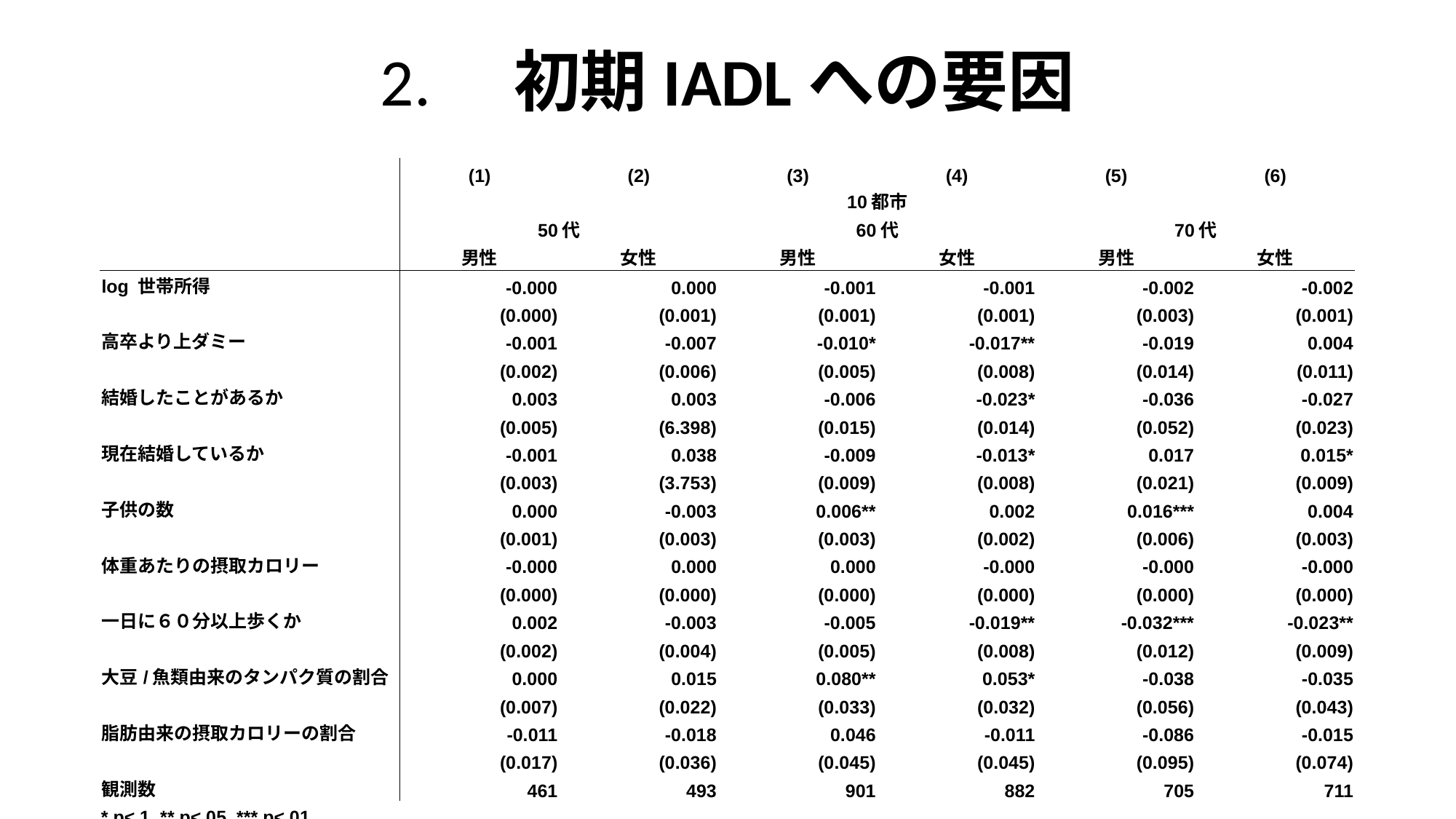

# 2.　初期IADLへの要因
|  | (1) | (2) | (3) | (4) | (5) | (6) |
| --- | --- | --- | --- | --- | --- | --- |
|  | 10都市 |  |  |  |  |  |
|  | 50代 |  | 60代 |  | 70代 |  |
|  | 男性 | 女性 | 男性 | 女性 | 男性 | 女性 |
| log 世帯所得 | -0.000 | 0.000 | -0.001 | -0.001 | -0.002 | -0.002 |
|  | (0.000) | (0.001) | (0.001) | (0.001) | (0.003) | (0.001) |
| 高卒より上ダミー | -0.001 | -0.007 | -0.010\* | -0.017\*\* | -0.019 | 0.004 |
|  | (0.002) | (0.006) | (0.005) | (0.008) | (0.014) | (0.011) |
| 結婚したことがあるか | 0.003 | 0.003 | -0.006 | -0.023\* | -0.036 | -0.027 |
|  | (0.005) | (6.398) | (0.015) | (0.014) | (0.052) | (0.023) |
| 現在結婚しているか | -0.001 | 0.038 | -0.009 | -0.013\* | 0.017 | 0.015\* |
|  | (0.003) | (3.753) | (0.009) | (0.008) | (0.021) | (0.009) |
| 子供の数 | 0.000 | -0.003 | 0.006\*\* | 0.002 | 0.016\*\*\* | 0.004 |
|  | (0.001) | (0.003) | (0.003) | (0.002) | (0.006) | (0.003) |
| 体重あたりの摂取カロリー | -0.000 | 0.000 | 0.000 | -0.000 | -0.000 | -0.000 |
|  | (0.000) | (0.000) | (0.000) | (0.000) | (0.000) | (0.000) |
| 一日に６０分以上歩くか | 0.002 | -0.003 | -0.005 | -0.019\*\* | -0.032\*\*\* | -0.023\*\* |
|  | (0.002) | (0.004) | (0.005) | (0.008) | (0.012) | (0.009) |
| 大豆/魚類由来のタンパク質の割合 | 0.000 | 0.015 | 0.080\*\* | 0.053\* | -0.038 | -0.035 |
|  | (0.007) | (0.022) | (0.033) | (0.032) | (0.056) | (0.043) |
| 脂肪由来の摂取カロリーの割合 | -0.011 | -0.018 | 0.046 | -0.011 | -0.086 | -0.015 |
|  | (0.017) | (0.036) | (0.045) | (0.045) | (0.095) | (0.074) |
| 観測数 | 461 | 493 | 901 | 882 | 705 | 711 |
| \* p<.1, \*\* p<.05, \*\*\* p<.01 |  |  |  |  |  |  |